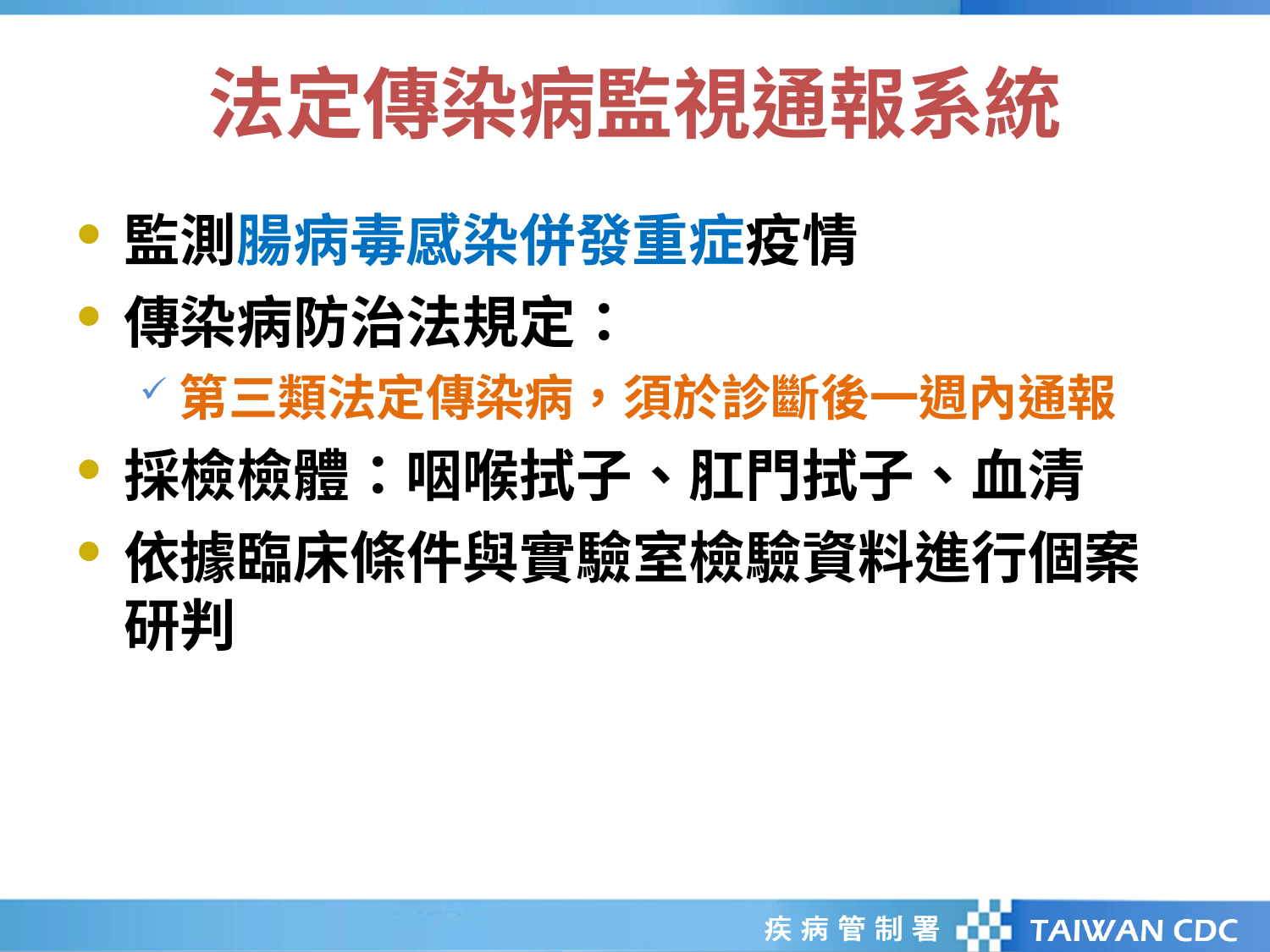

# 法定傳染病監視通報系統
監測腸病毒感染併發重症疫情
傳染病防治法規定：
第三類法定傳染病，須於診斷後一週內通報
採檢檢體：咽喉拭子、肛門拭子、血清
依據臨床條件與實驗室檢驗資料進行個案研判